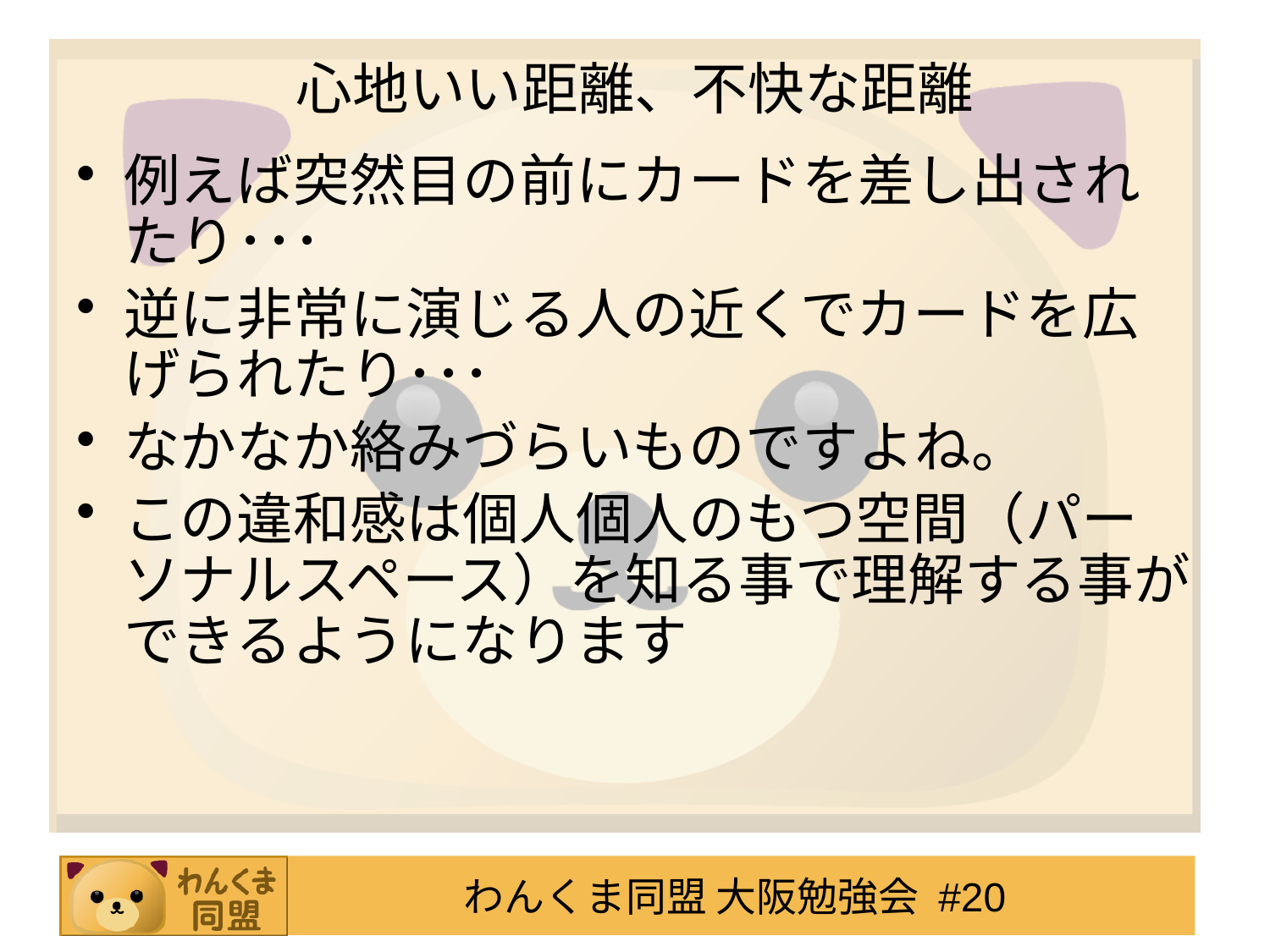

# 心地いい距離、不快な距離
例えば突然目の前にカードを差し出されたり･･･
逆に非常に演じる人の近くでカードを広げられたり･･･
なかなか絡みづらいものですよね。
この違和感は個人個人のもつ空間（パーソナルスペース）を知る事で理解する事ができるようになります